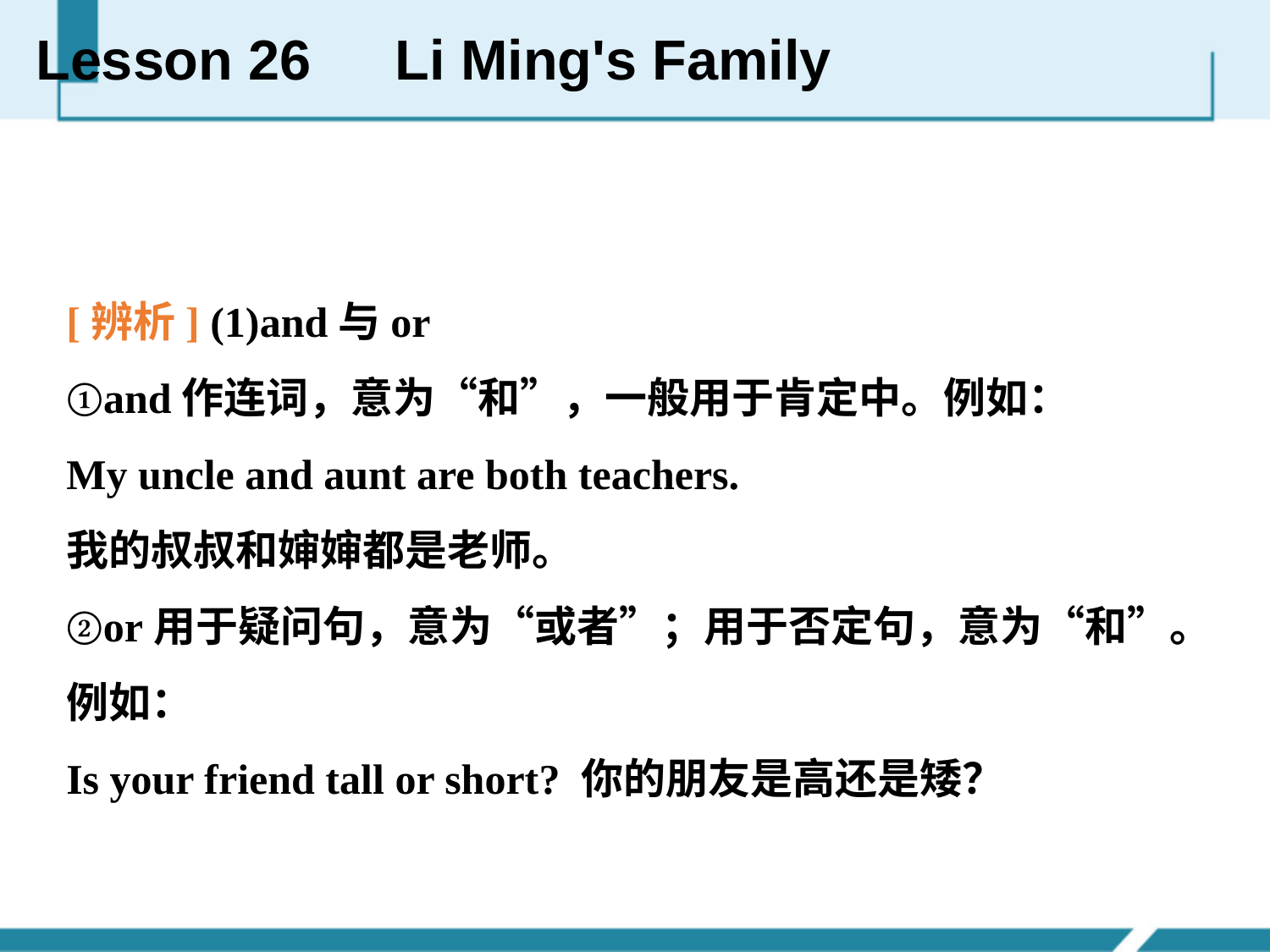

Lesson 26　Li Ming's Family
[辨析] (1)and与or
①and作连词，意为“和”，一般用于肯定中。例如：
My uncle and aunt are both teachers.
我的叔叔和婶婶都是老师。
②or用于疑问句，意为“或者”；用于否定句，意为“和”。例如：
Is your friend tall or short? 你的朋友是高还是矮？